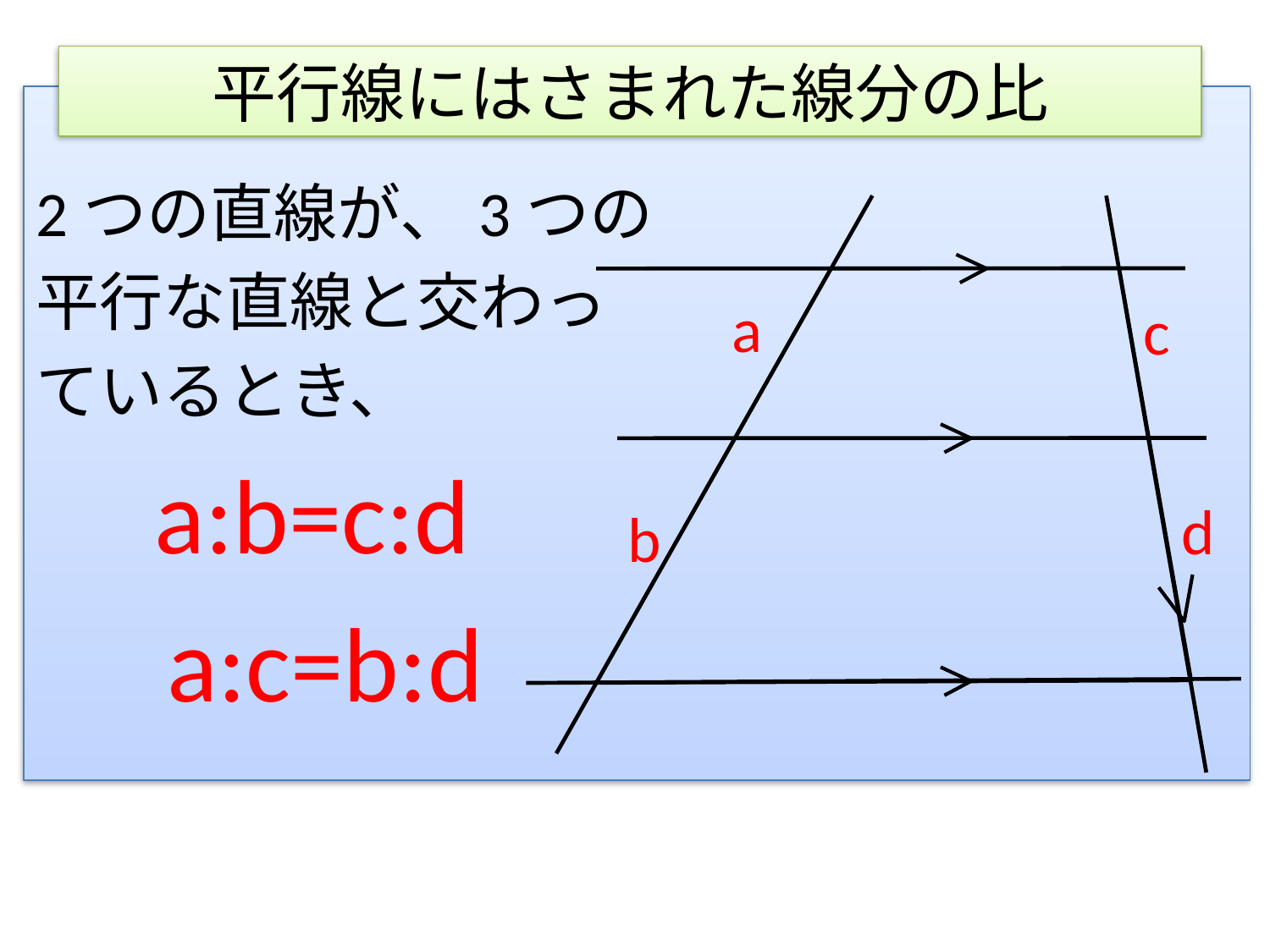

# 平行線にはさまれた線分の比

2つの直線が、3つの
平行な直線と交わっ
ているとき、
　a:b=c:d
　a:c=b:d

a
c

d
b